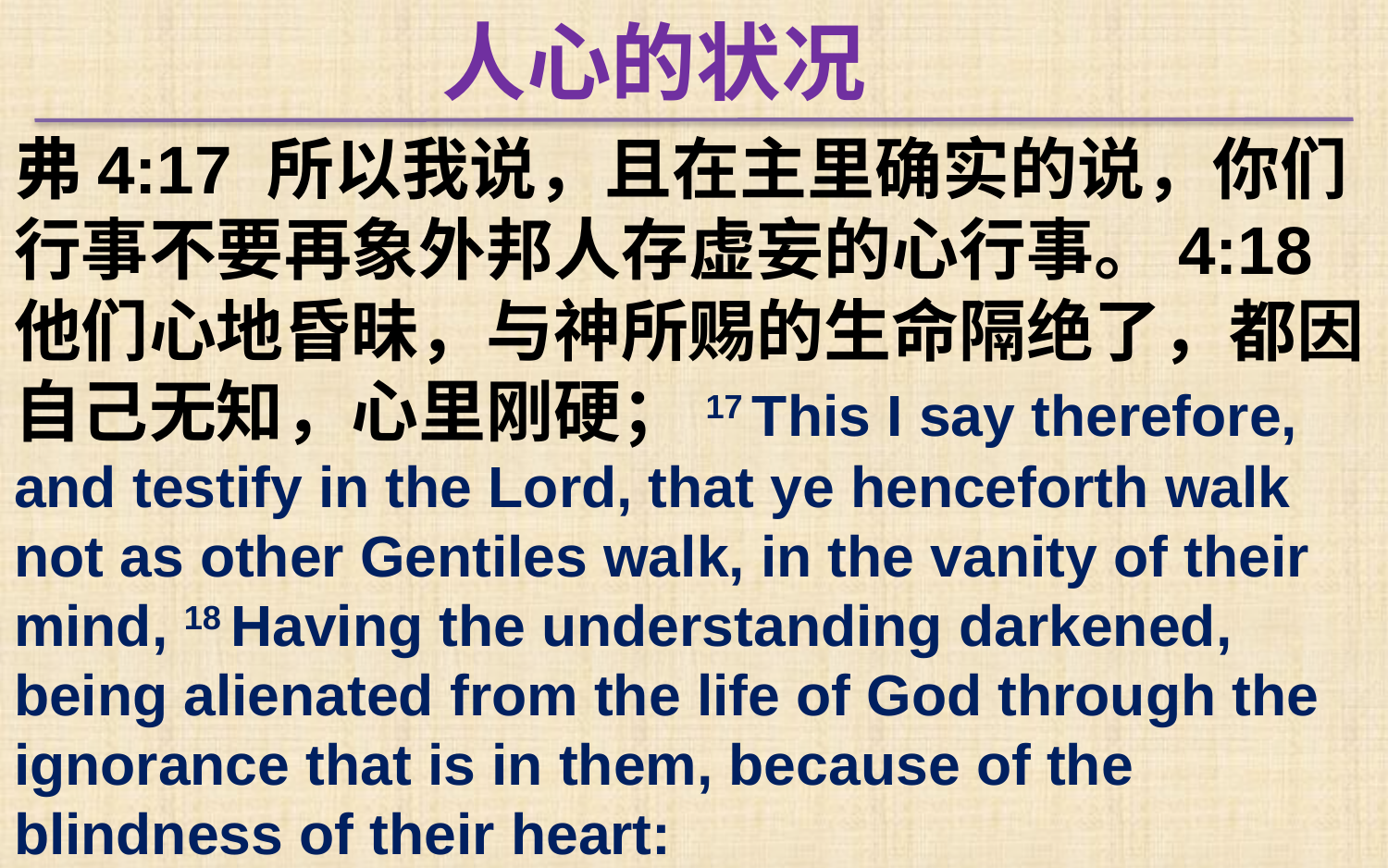

人心的状况
弗4:17 所以我说，且在主里确实的说，你们行事不要再象外邦人存虚妄的心行事。4:18 他们心地昏昧，与神所赐的生命隔绝了，都因自己无知，心里刚硬；17 This I say therefore, and testify in the Lord, that ye henceforth walk not as other Gentiles walk, in the vanity of their mind, 18 Having the understanding darkened, being alienated from the life of God through the ignorance that is in them, because of the blindness of their heart: